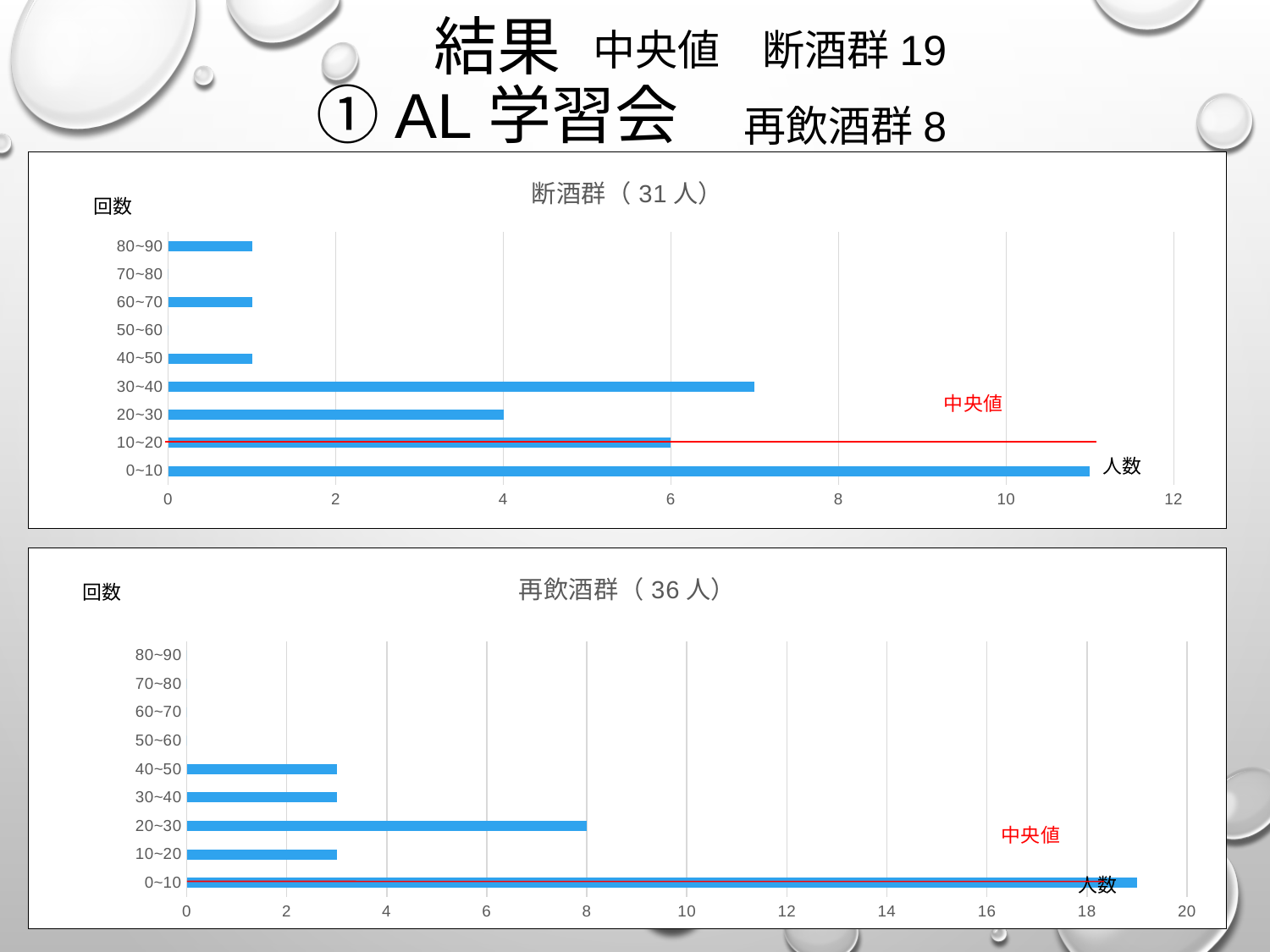

# 結果　 ①AL学習会
中央値　断酒群19
　　　　再飲酒群8

### Chart: 断酒群（31人）

| Category | 断酒群 |
|---|---|
| 0~10 | 11.0 |
| 10~20 | 6.0 |
| 20~30 | 4.0 |
| 30~40 | 7.0 |
| 40~50 | 1.0 |
| 50~60 | 0.0 |
| 60~70 | 1.0 |
| 70~80 | 0.0 |
| 80~90 | 1.0 |

### Chart: 再飲酒群（36人）

| Category | 再飲酒群 |
|---|---|
| 0~10 | 19.0 |
| 10~20 | 3.0 |
| 20~30 | 8.0 |
| 30~40 | 3.0 |
| 40~50 | 3.0 |
| 50~60 | 0.0 |
| 60~70 | 0.0 |
| 70~80 | 0.0 |
| 80~90 | 0.0 |